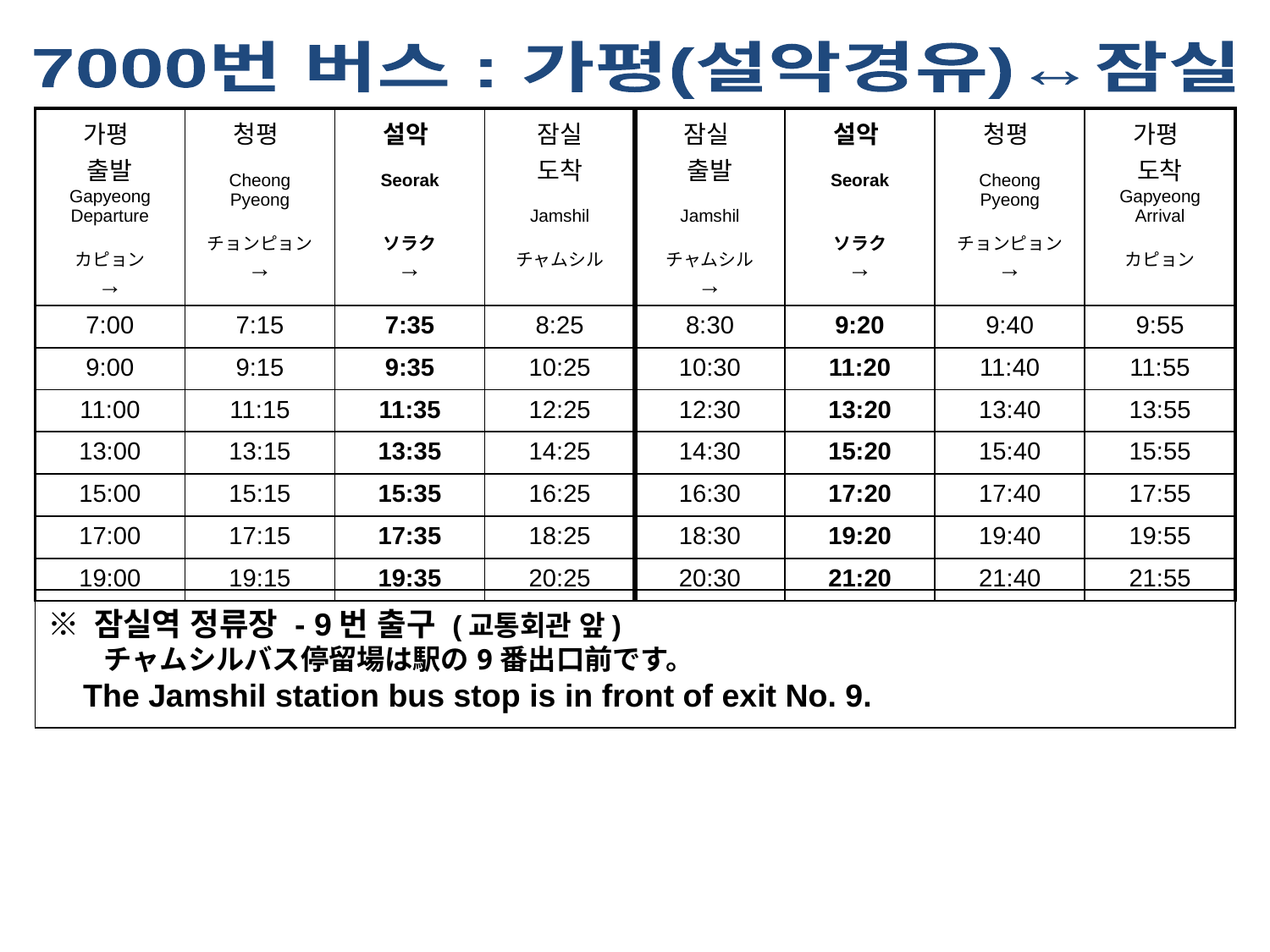

7000번 버스 : 가평(설악경유)↔잠실
| 가평 출발 Gapyeong Departure カピョン → | 청평 Cheong Pyeong チョンピョン → | 설악 Seorak ソラク → | 잠실 도착 Jamshil チャムシル | 잠실 출발 Jamshil チャムシル → | 설악 Seorak ソラク → | 청평 Cheong Pyeong チョンピョン → | 가평 도착 Gapyeong Arrival カピョン |
| --- | --- | --- | --- | --- | --- | --- | --- |
| 7:00 | 7:15 | 7:35 | 8:25 | 8:30 | 9:20 | 9:40 | 9:55 |
| 9:00 | 9:15 | 9:35 | 10:25 | 10:30 | 11:20 | 11:40 | 11:55 |
| 11:00 | 11:15 | 11:35 | 12:25 | 12:30 | 13:20 | 13:40 | 13:55 |
| 13:00 | 13:15 | 13:35 | 14:25 | 14:30 | 15:20 | 15:40 | 15:55 |
| 15:00 | 15:15 | 15:35 | 16:25 | 16:30 | 17:20 | 17:40 | 17:55 |
| 17:00 | 17:15 | 17:35 | 18:25 | 18:30 | 19:20 | 19:40 | 19:55 |
| 19:00 | 19:15 | 19:35 | 20:25 | 20:30 | 21:20 | 21:40 | 21:55 |
※ 잠실역 정류장 - 9번 출구 (교통회관 앞)
　　チャムシルバス停留場は駅の9番出口前です。
    The Jamshil station bus stop is in front of exit No. 9.